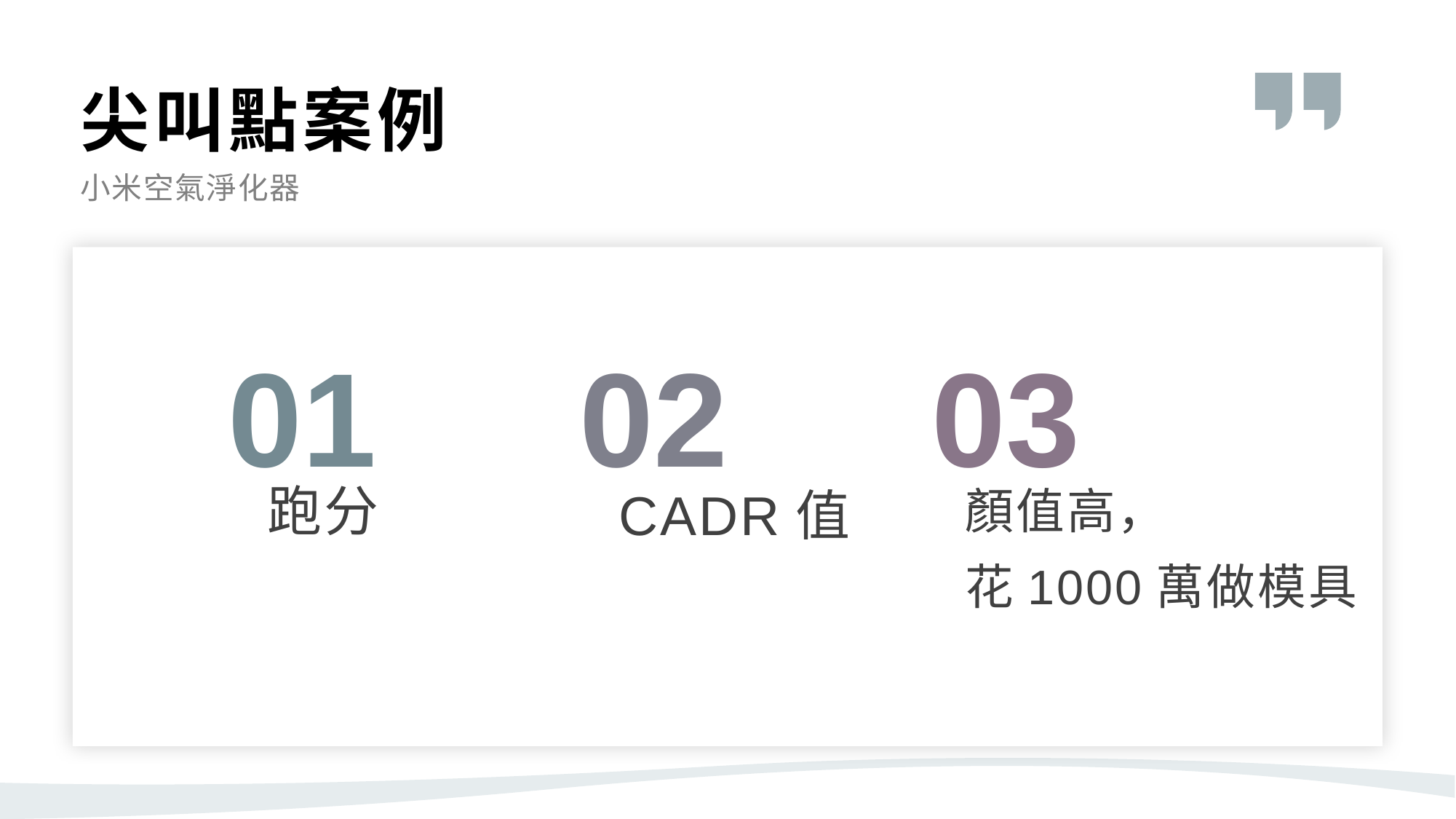

尖叫點案例

小米空氣淨化器

01
02
03
跑分
CADR值
顏值高，
花1000萬做模具